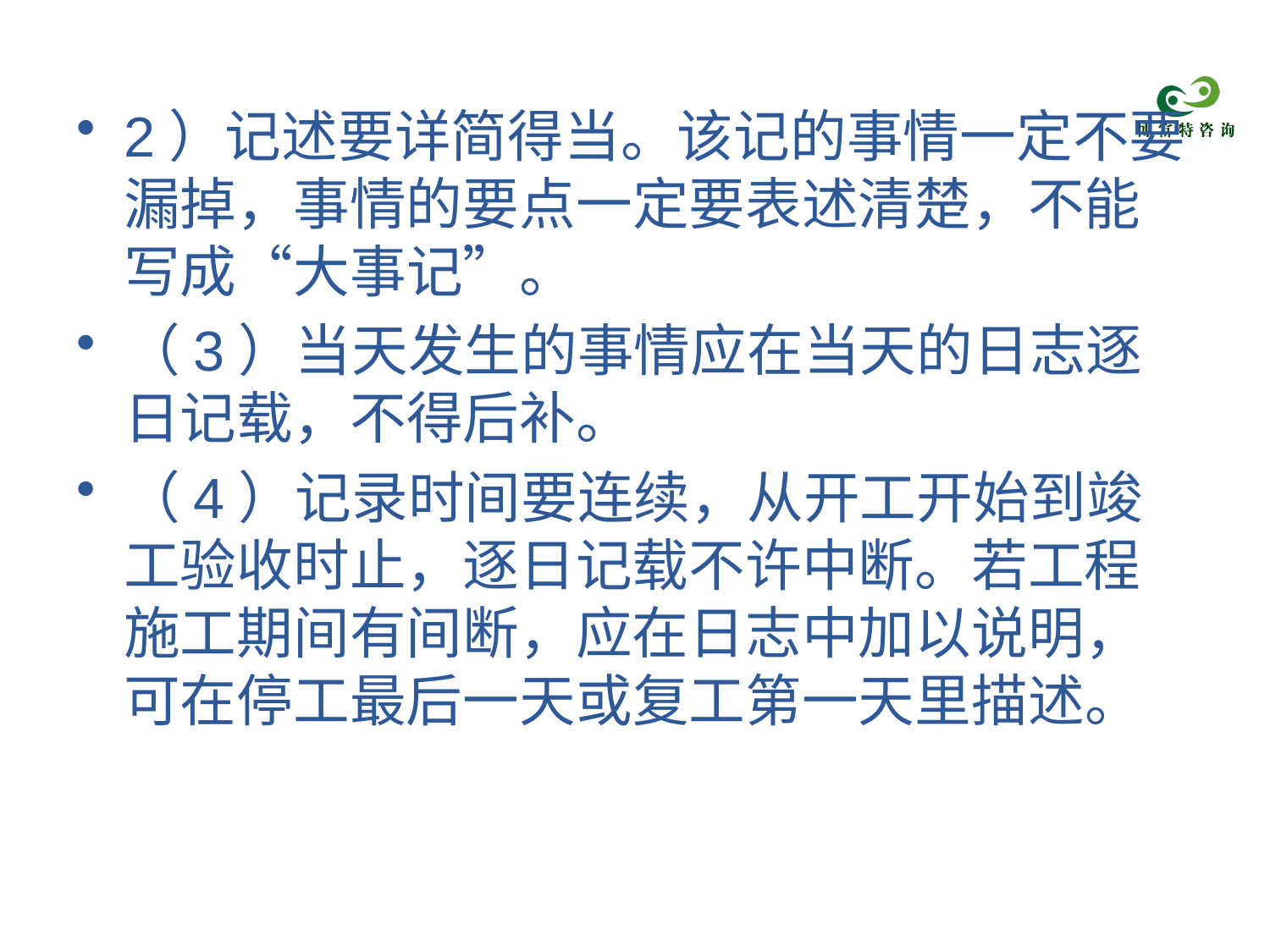

2）记述要详简得当。该记的事情一定不要漏掉，事情的要点一定要表述清楚，不能写成“大事记”。
（3）当天发生的事情应在当天的日志逐日记载，不得后补。
（4）记录时间要连续，从开工开始到竣工验收时止，逐日记载不许中断。若工程施工期间有间断，应在日志中加以说明，可在停工最后一天或复工第一天里描述。